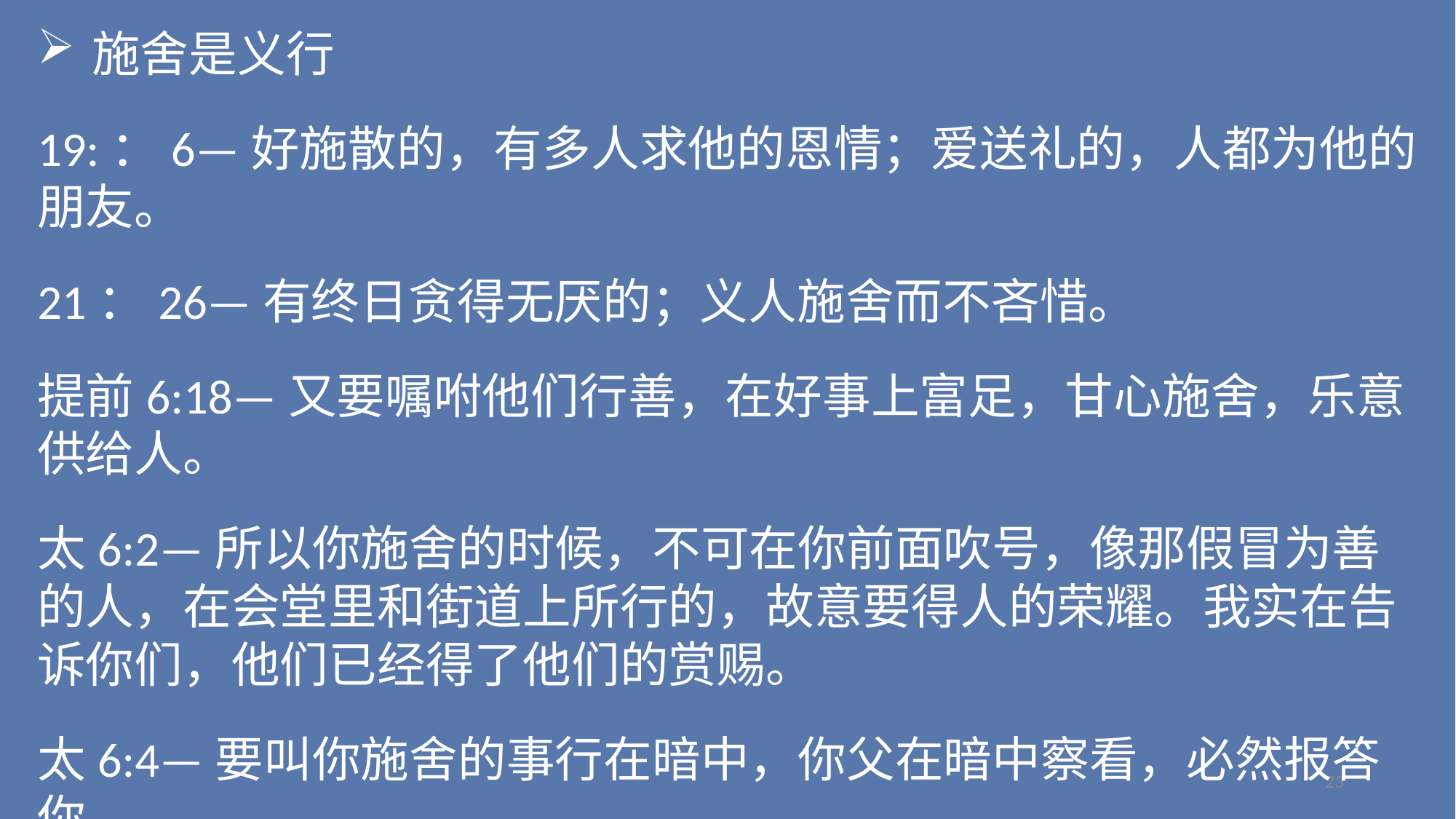

施舍是义行
19:：6—好施散的，有多人求他的恩情；爱送礼的，人都为他的朋友。
21：26—有终日贪得无厌的；义人施舍而不吝惜。
提前6:18—又要嘱咐他们行善，在好事上富足，甘心施舍，乐意供给人。
太6:2—所以你施舍的时候，不可在你前面吹号，像那假冒为善的人，在会堂里和街道上所行的，故意要得人的荣耀。我实在告诉你们，他们已经得了他们的赏赐。
太6:4—要叫你施舍的事行在暗中，你父在暗中察看，必然报答你。

23